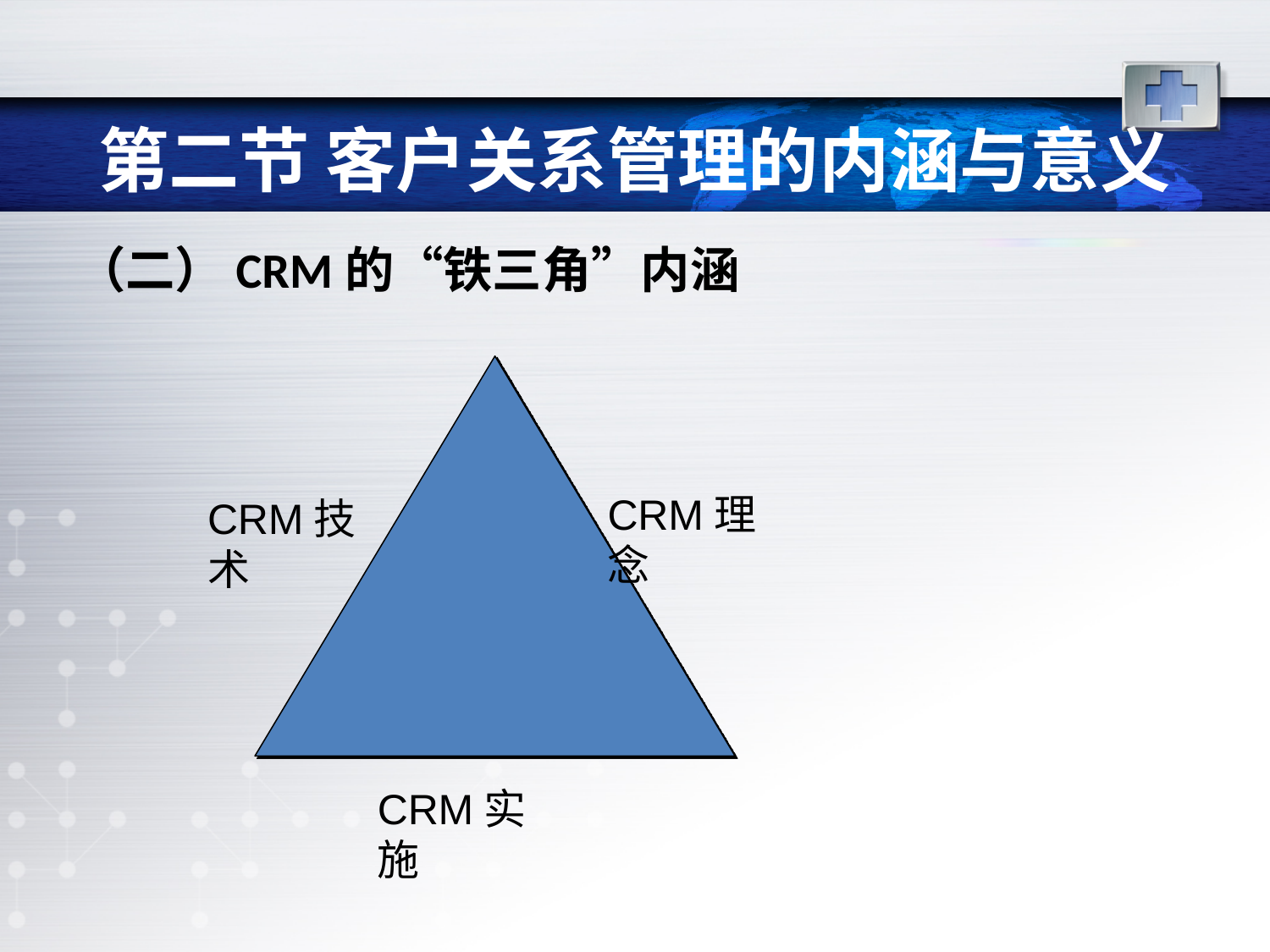

# 第二节 客户关系管理的内涵与意义
（二）CRM的“铁三角”内涵

CRM理念
CRM技术
CRM实施